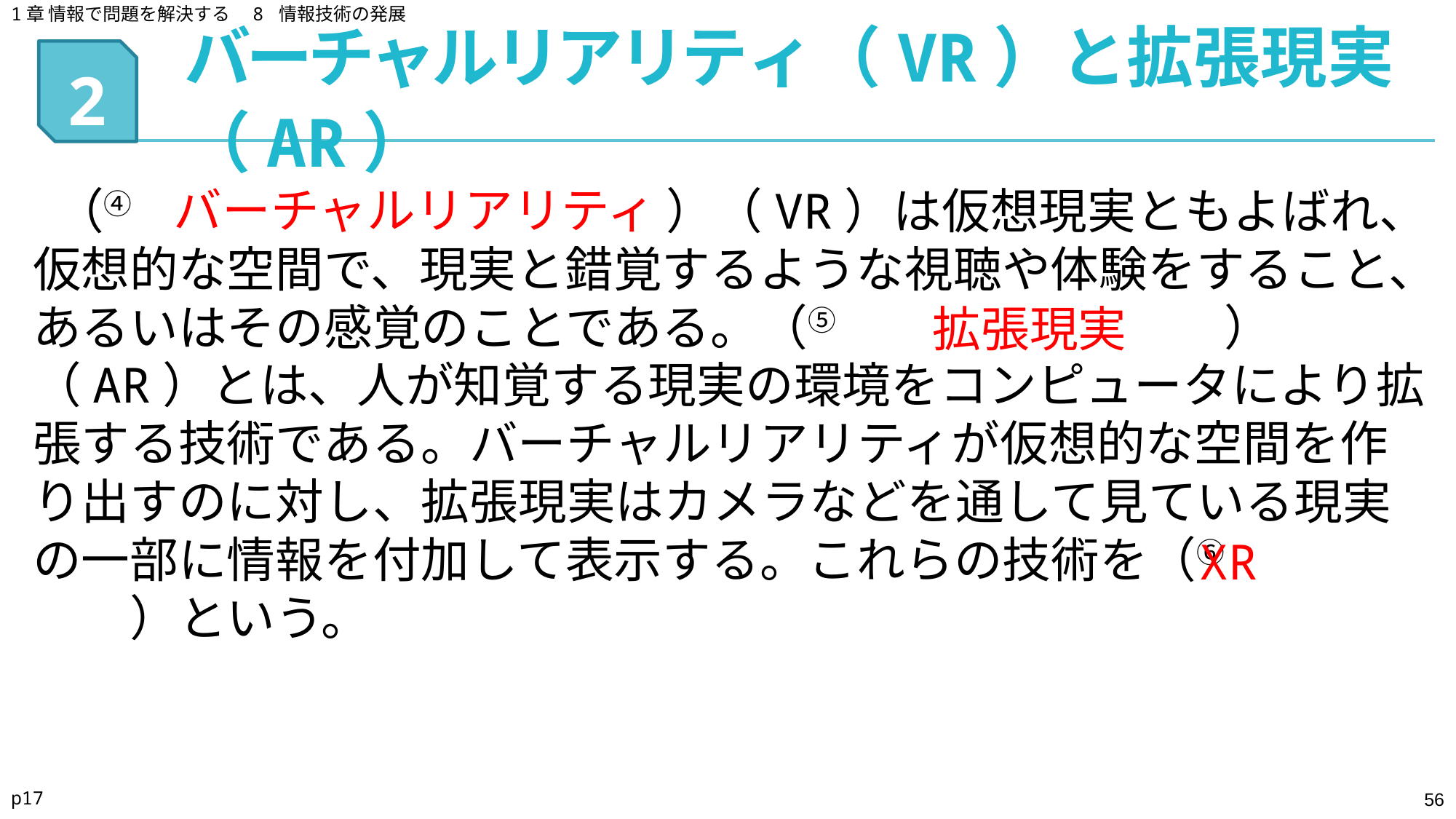

1章 情報で問題を解決する　8 情報技術の発展
バーチャルリアリティ（VR）と拡張現実（AR）
# 2
 （④　　　　　　　　　　　）（VR）は仮想現実ともよばれ、仮想的な空間で、現実と錯覚するような視聴や体験をすること、あるいはその感覚のことである。（⑤　　　　　　　　）（AR）とは、人が知覚する現実の環境をコンピュータにより拡張する技術である。バーチャルリアリティが仮想的な空間を作り出すのに対し、拡張現実はカメラなどを通して見ている現実の一部に情報を付加して表示する。これらの技術を（⑥　　　　　　）という。
バーチャルリアリティ
拡張現実
XR
p17
56